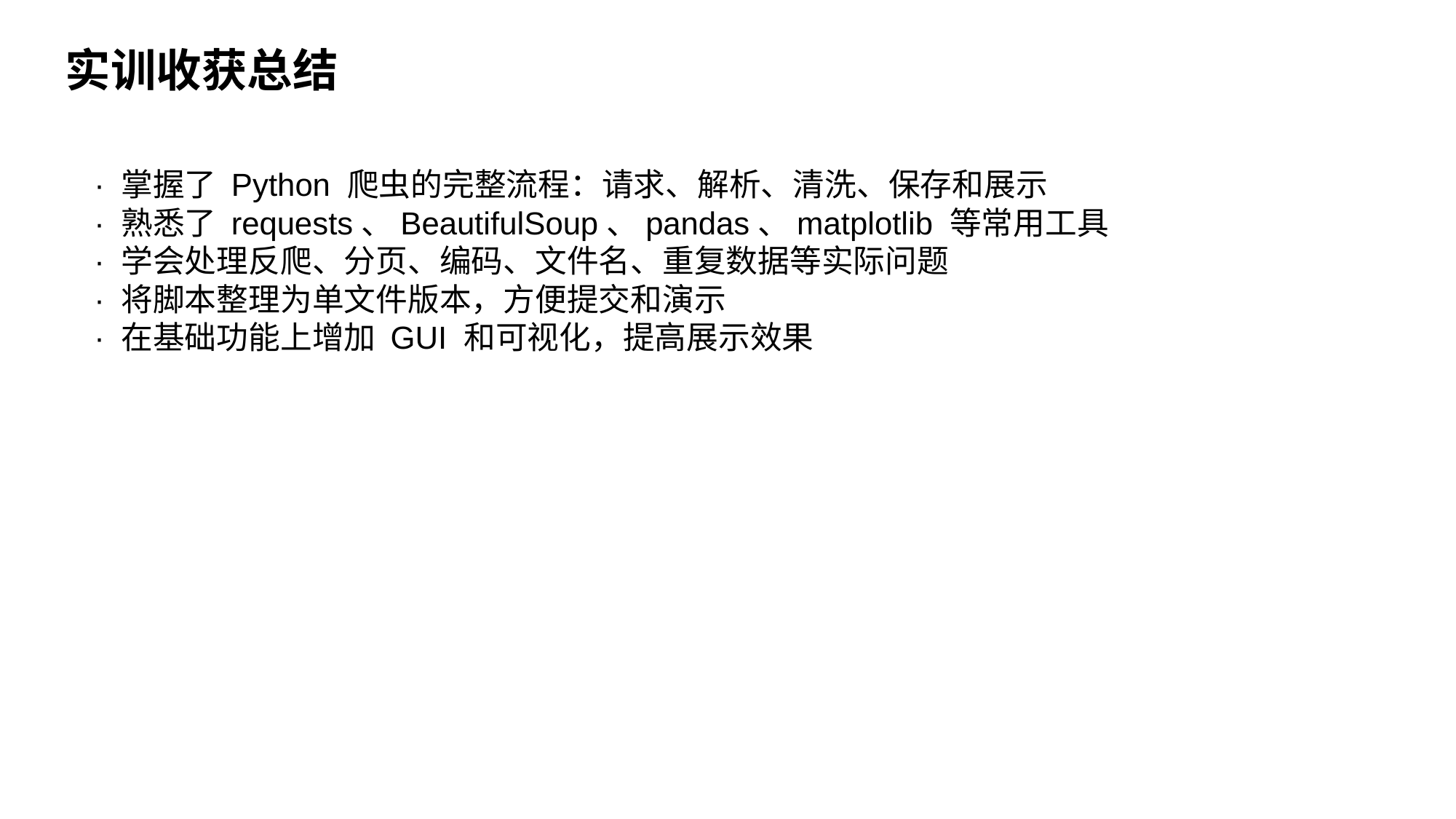

实训收获总结
· 掌握了 Python 爬虫的完整流程：请求、解析、清洗、保存和展示
· 熟悉了 requests、BeautifulSoup、pandas、matplotlib 等常用工具
· 学会处理反爬、分页、编码、文件名、重复数据等实际问题
· 将脚本整理为单文件版本，方便提交和演示
· 在基础功能上增加 GUI 和可视化，提高展示效果